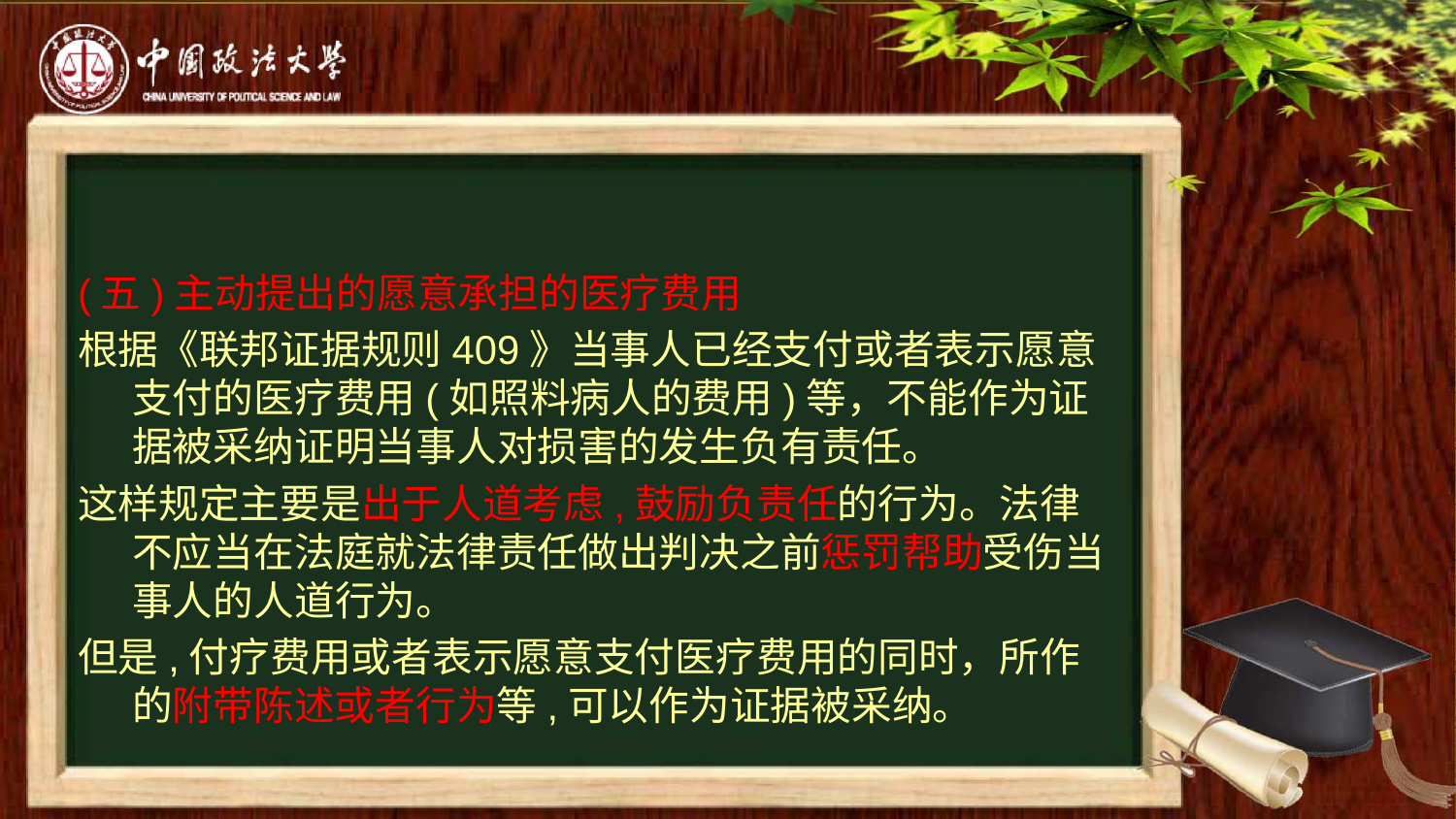

#
(五)主动提出的愿意承担的医疗费用
根据《联邦证据规则409》当事人已经支付或者表示愿意支付的医疗费用(如照料病人的费用)等，不能作为证据被采纳证明当事人对损害的发生负有责任。
这样规定主要是出于人道考虑,鼓励负责任的行为。法律不应当在法庭就法律责任做出判决之前惩罚帮助受伤当事人的人道行为。
但是,付疗费用或者表示愿意支付医疗费用的同时，所作的附带陈述或者行为等,可以作为证据被采纳。